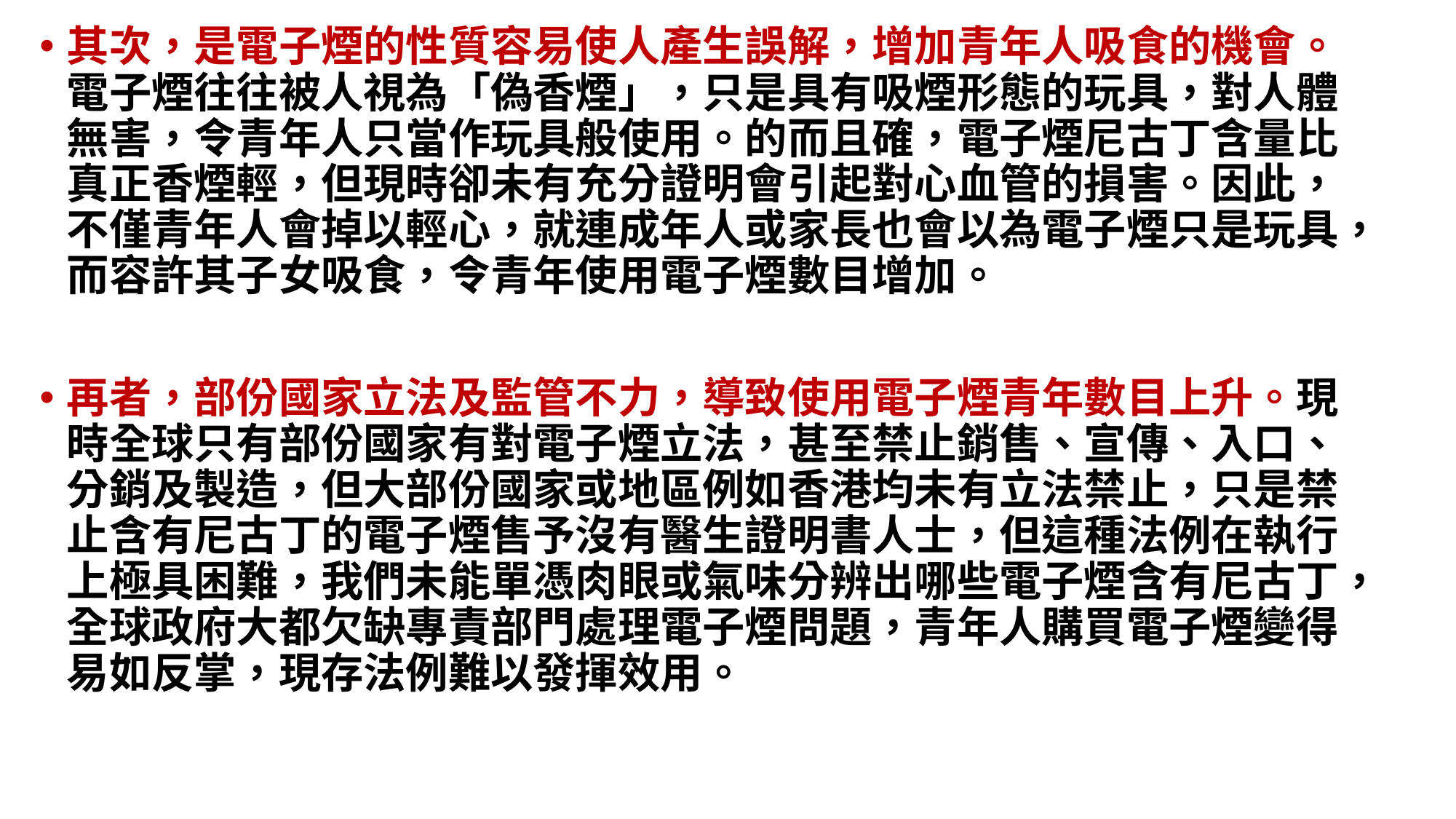

其次，是電子煙的性質容易使人產生誤解，增加青年人吸食的機會。電子煙往往被人視為「偽香煙」，只是具有吸煙形態的玩具，對人體無害，令青年人只當作玩具般使用。的而且確，電子煙尼古丁含量比真正香煙輕，但現時卻未有充分證明會引起對心血管的損害。因此，不僅青年人會掉以輕心，就連成年人或家長也會以為電子煙只是玩具，而容許其子女吸食，令青年使用電子煙數目增加。

再者，部份國家立法及監管不力，導致使用電子煙青年數目上升。現時全球只有部份國家有對電子煙立法，甚至禁止銷售、宣傳、入口、分銷及製造，但大部份國家或地區例如香港均未有立法禁止，只是禁止含有尼古丁的電子煙售予沒有醫生證明書人士，但這種法例在執行上極具困難，我們未能單憑肉眼或氣味分辨出哪些電子煙含有尼古丁，全球政府大都欠缺專責部門處理電子煙問題，青年人購買電子煙變得易如反掌，現存法例難以發揮效用。